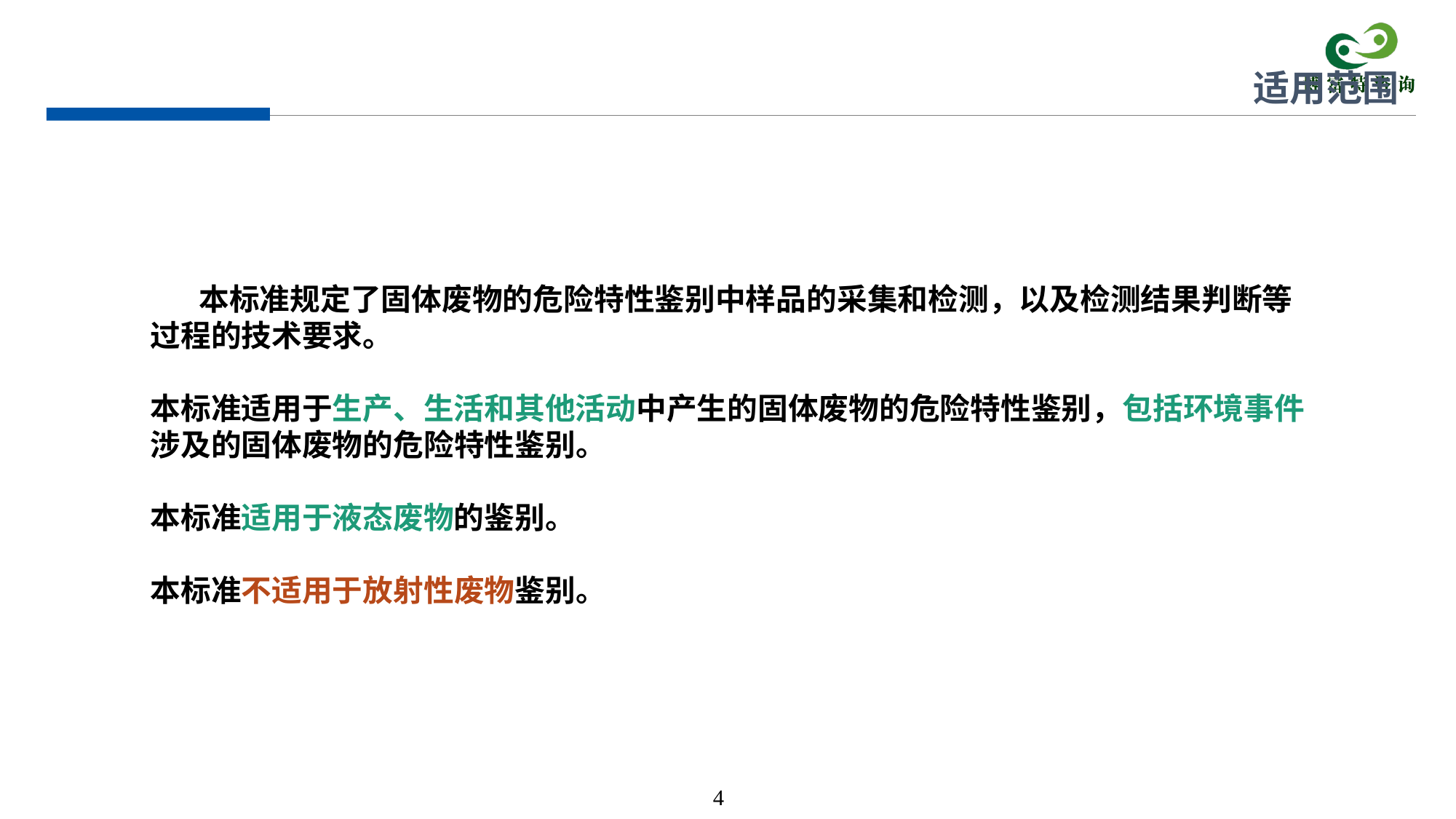

适用范围
      本标准规定了固体废物的危险特性鉴别中样品的采集和检测，以及检测结果判断等过程的技术要求。

本标准适用于生产、生活和其他活动中产生的固体废物的危险特性鉴别，包括环境事件涉及的固体废物的危险特性鉴别。

本标准适用于液态废物的鉴别。

本标准不适用于放射性废物鉴别。